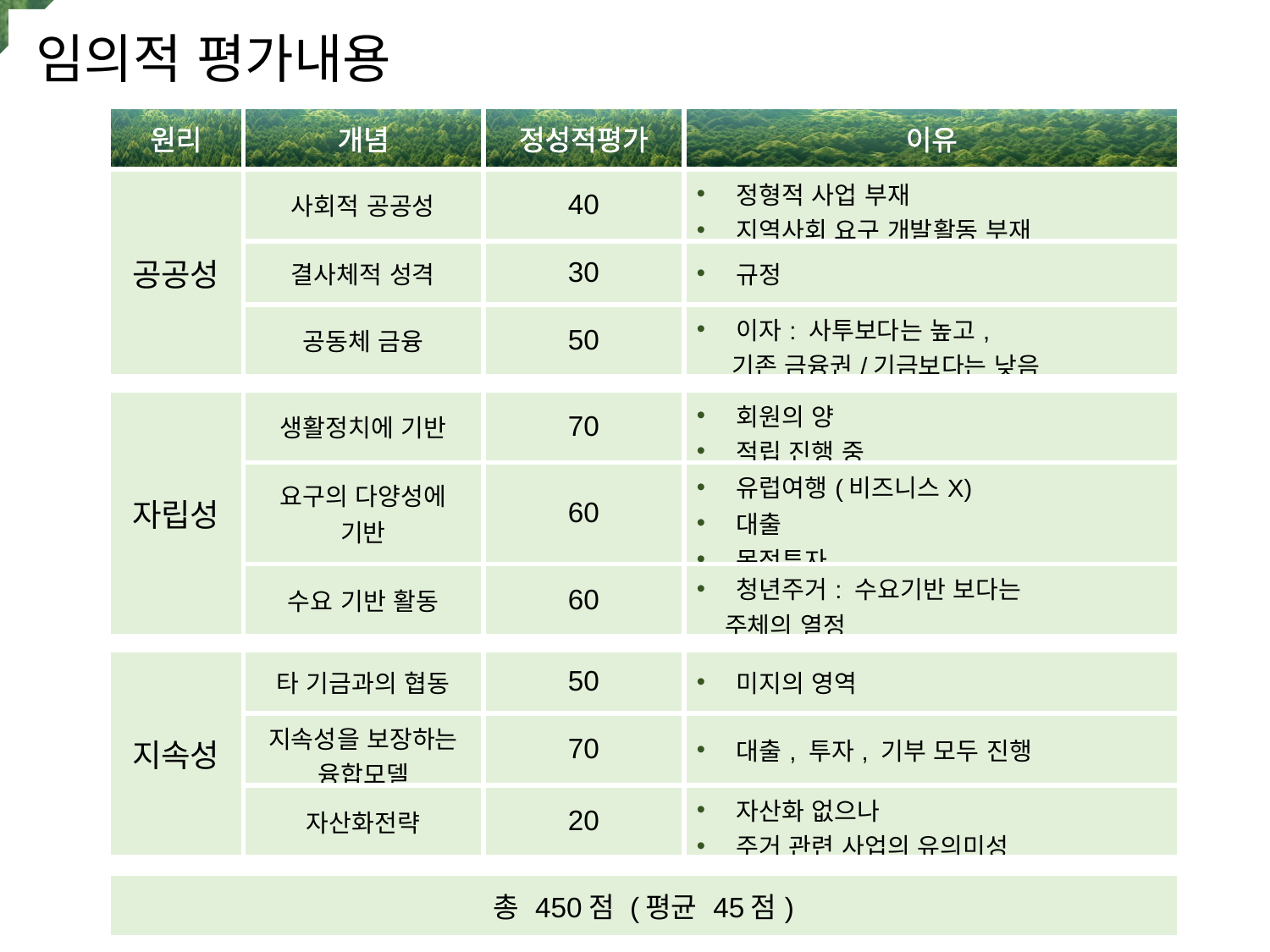

임의적 평가내용
| 원리 | 개념 | 정성적평가 | 이유 |
| --- | --- | --- | --- |
| 공공성 | 사회적 공공성 | 40 | 정형적 사업 부재 지역사회 요구 개발활동 부재 |
|  | 결사체적 성격 | 30 | 규정 |
|  | 공동체 금융 | 50 | 이자: 사투보다는 높고, 기존 금융권/기금보다는 낮음 |
| 자립성 | 생활정치에 기반 | 70 | 회원의 양 적립 진행 중 |
| --- | --- | --- | --- |
|  | 요구의 다양성에 기반 | 60 | 유럽여행(비즈니스X) 대출 목적투자 |
|  | 수요 기반 활동 | 60 | 청년주거: 수요기반 보다는 주체의 열정 |
| 지속성 | 타 기금과의 협동 | 50 | 미지의 영역 |
| --- | --- | --- | --- |
|  | 지속성을 보장하는 융합모델 | 70 | 대출, 투자, 기부 모두 진행 |
|  | 자산화전략 | 20 | 자산화 없으나 주거 관련 사업의 유의미성 |
| 총 450점 (평균 45점) |
| --- |